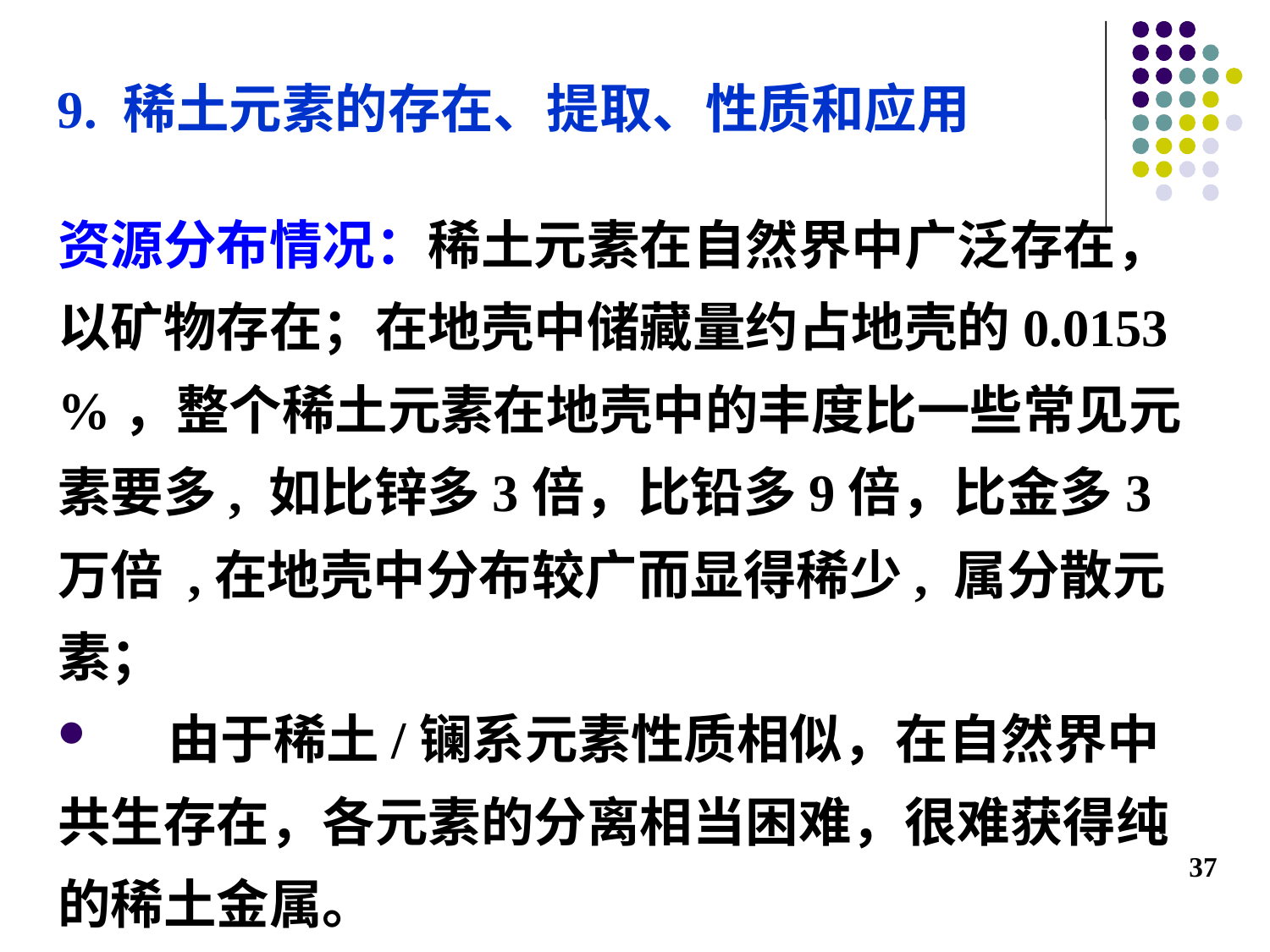

9. 稀土元素的存在、提取、性质和应用
资源分布情况：稀土元素在自然界中广泛存在，以矿物存在；在地壳中储藏量约占地壳的0.0153 %，整个稀土元素在地壳中的丰度比一些常见元素要多, 如比锌多3倍，比铅多9倍，比金多3万倍 ,在地壳中分布较广而显得稀少, 属分散元素；
     由于稀土/镧系元素性质相似，在自然界中共生存在，各元素的分离相当困难，很难获得纯的稀土金属。
37